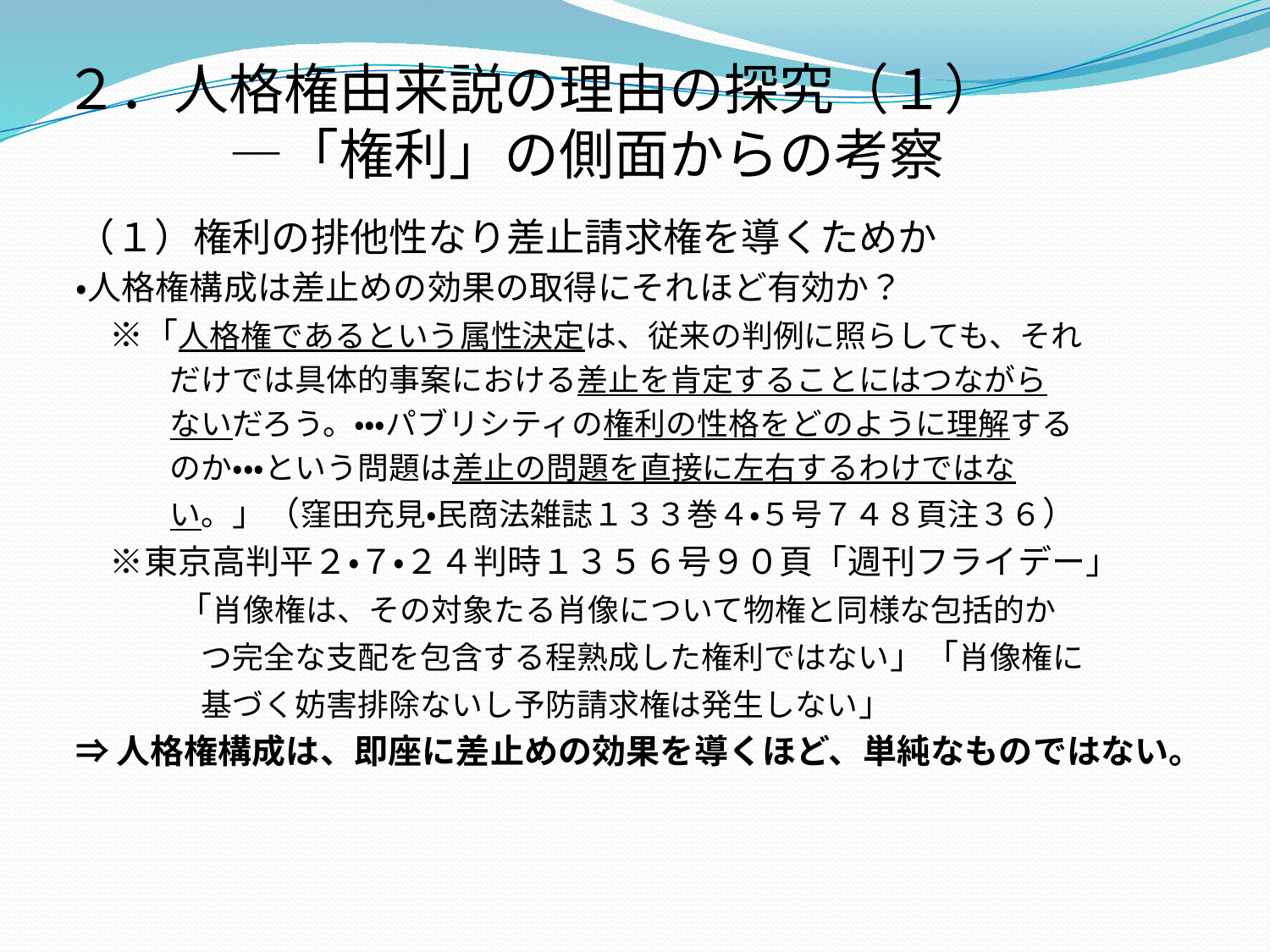

# ２．人格権由来説の理由の探究（１） 　　　―「権利」の側面からの考察
（１）権利の排他性なり差止請求権を導くためか
・人格権構成は差止めの効果の取得にそれほど有効か？
　※「人格権であるという属性決定は、従来の判例に照らしても、それ
　　　だけでは具体的事案における差止を肯定することにはつながら
　　　ないだろう。・・・パブリシティの権利の性格をどのように理解する
　　　のか・・・という問題は差止の問題を直接に左右するわけではな
　　　い。」（窪田充見・民商法雑誌１３３巻４・５号７４８頁注３６）
　※東京高判平２・７・２４判時１３５６号９０頁「週刊フライデー」
　　　「肖像権は、その対象たる肖像について物権と同様な包括的か
　　　　つ完全な支配を包含する程熟成した権利ではない」「肖像権に
　　　　基づく妨害排除ないし予防請求権は発生しない」
⇒人格権構成は、即座に差止めの効果を導くほど、単純なものではない。